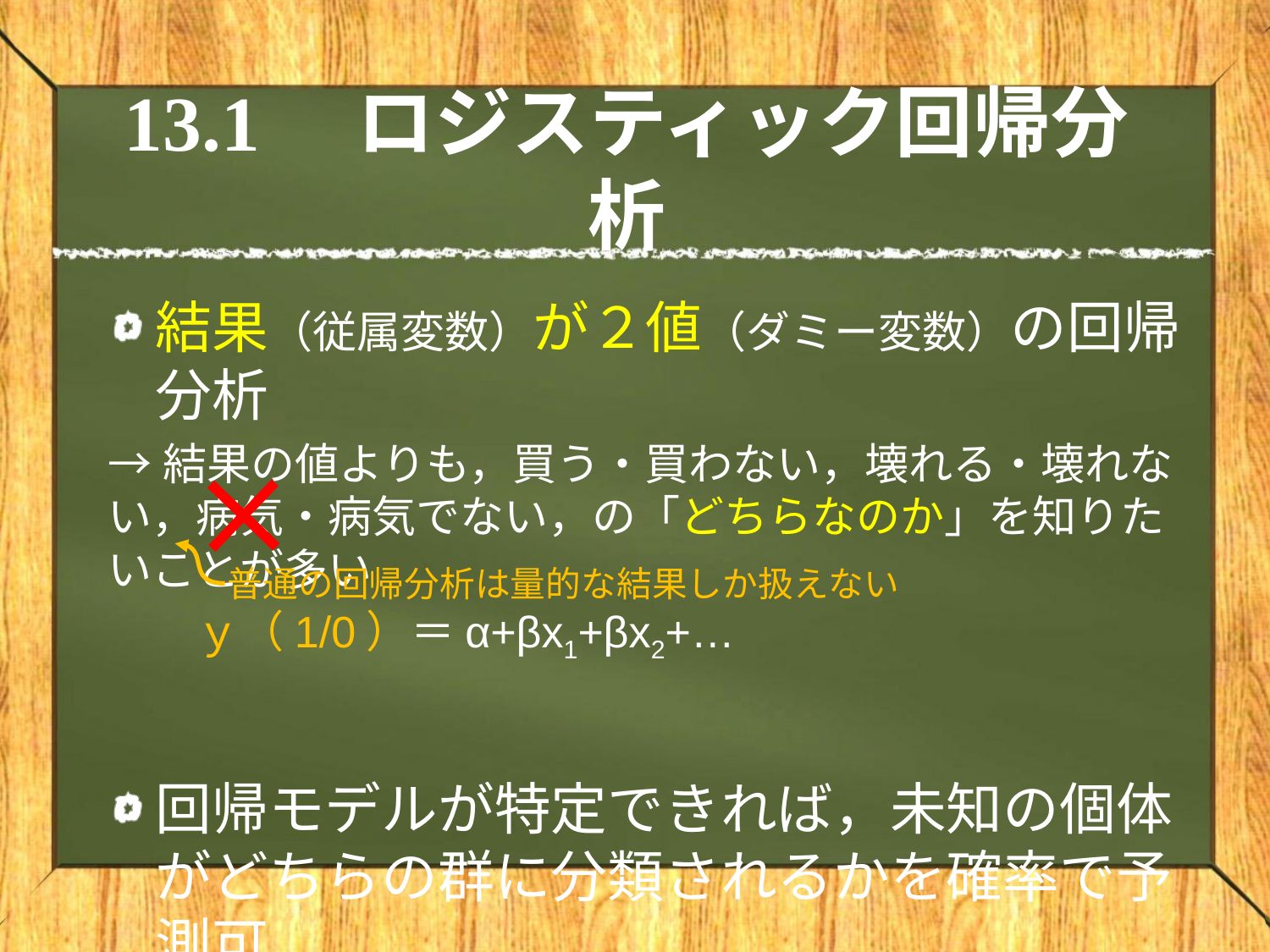

# 13.1　ロジスティック回帰分析
結果（従属変数）が２値（ダミー変数）の回帰分析
→結果の値よりも，買う・買わない，壊れる・壊れない，病気・病気でない，の「どちらなのか」を知りたいことが多い
　　ｙ（1/0）＝α+βx1+βx2+…

回帰モデルが特定できれば，未知の個体がどちらの群に分類されるかを確率で予測可

普通の回帰分析は量的な結果しか扱えない